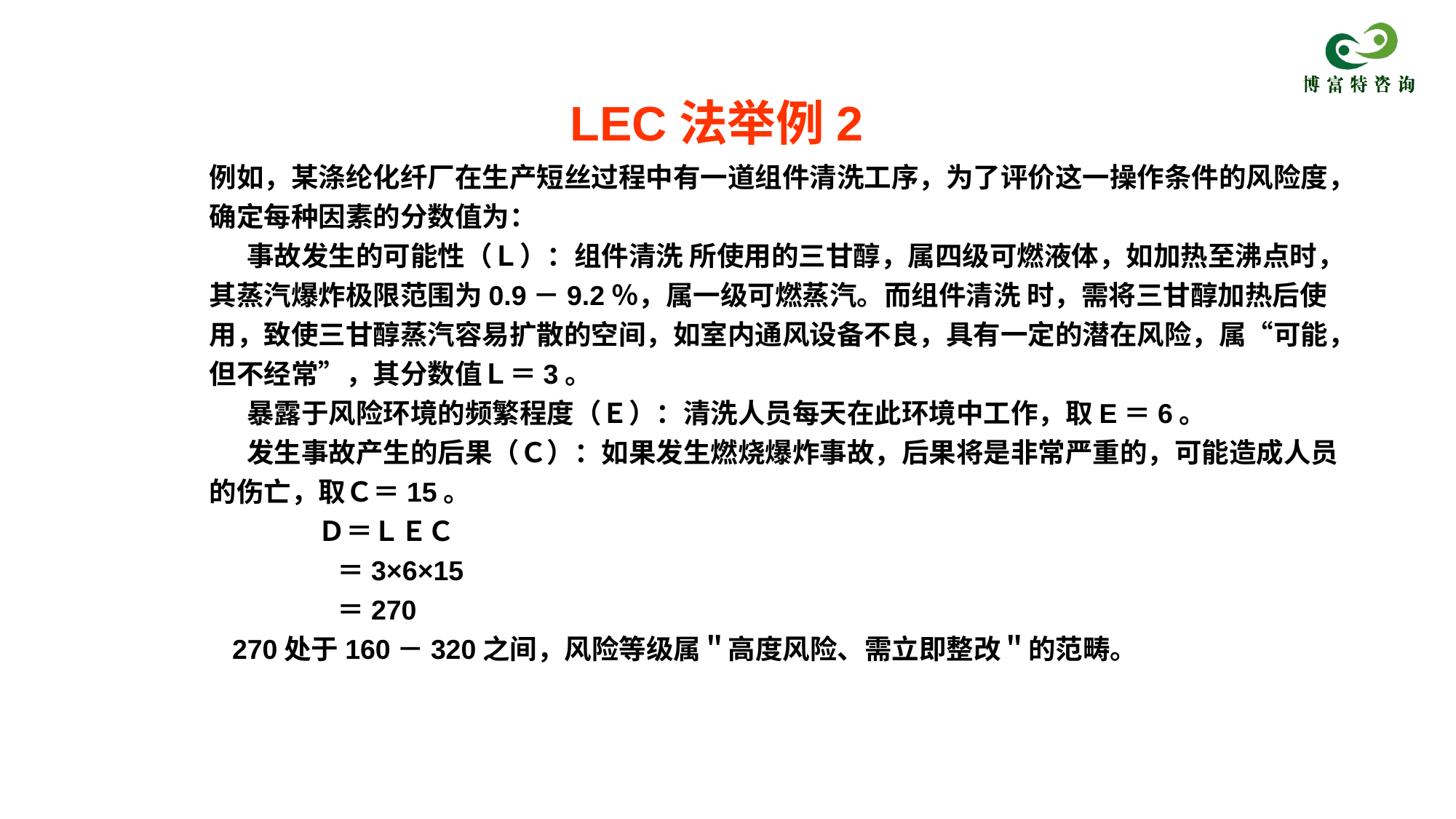

LEC法举例2
例如，某涤纶化纤厂在生产短丝过程中有一道组件清洗工序，为了评价这一操作条件的风险度，确定每种因素的分数值为：
     事故发生的可能性（Ｌ）：组件清洗 所使用的三甘醇，属四级可燃液体，如加热至沸点时，其蒸汽爆炸极限范围为0.9－9.2％，属一级可燃蒸汽。而组件清洗 时，需将三甘醇加热后使用，致使三甘醇蒸汽容易扩散的空间，如室内通风设备不良，具有一定的潜在风险，属“可能，但不经常”，其分数值Ｌ＝3。
     暴露于风险环境的频繁程度（Ｅ）：清洗人员每天在此环境中工作，取E＝6。
     发生事故产生的后果（Ｃ）：如果发生燃烧爆炸事故，后果将是非常严重的，可能造成人员的伤亡，取Ｃ＝15。
	Ｄ＝ＬＥＣ
	  ＝3×6×15
	  ＝270
   270处于160－320之间，风险等级属＂高度风险、需立即整改＂的范畴。